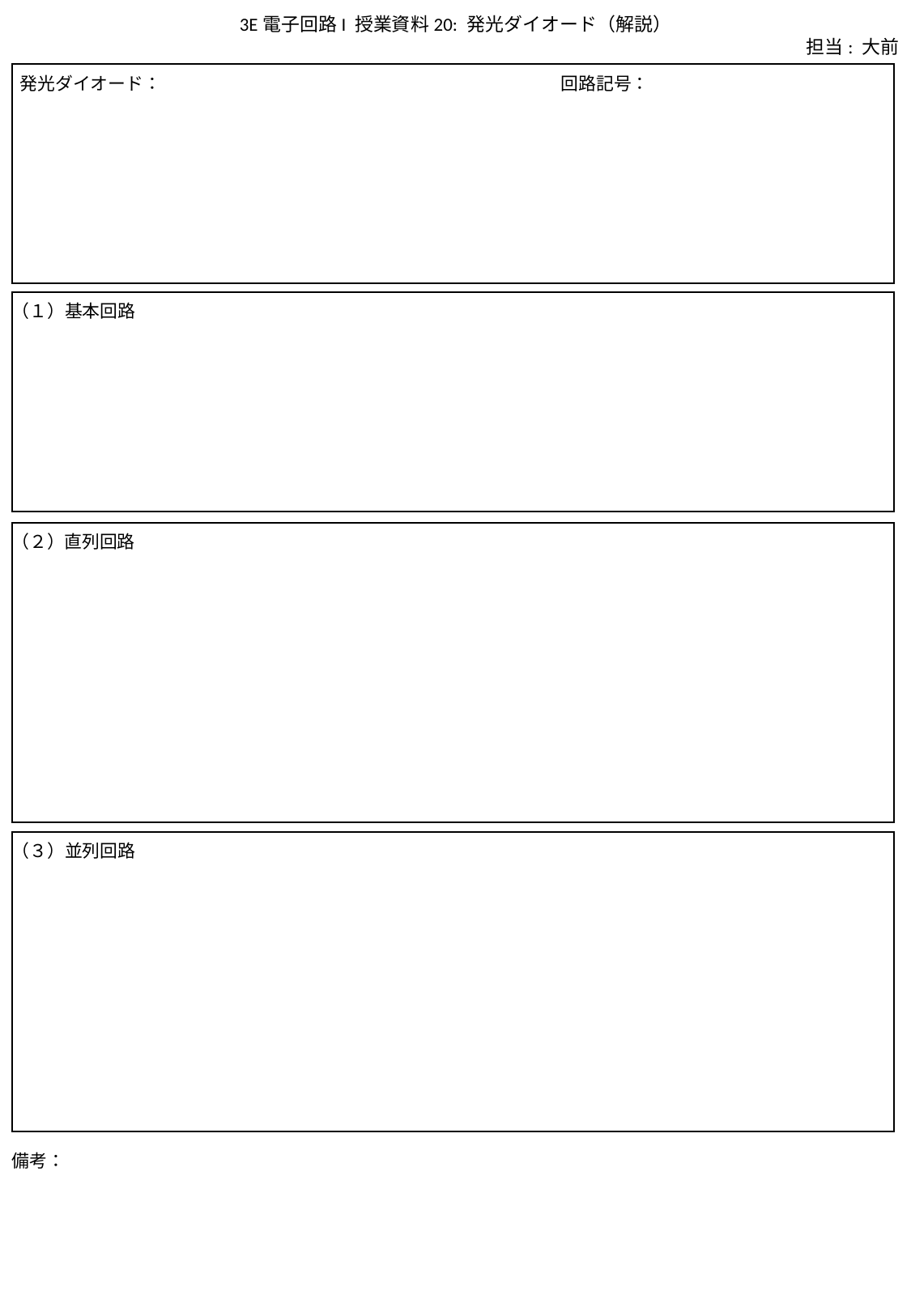

3E電子回路I 授業資料20: 発光ダイオード（解説）
担当: 大前

発光ダイオード：
回路記号：

（１）基本回路

（２）直列回路

（３）並列回路
備考：